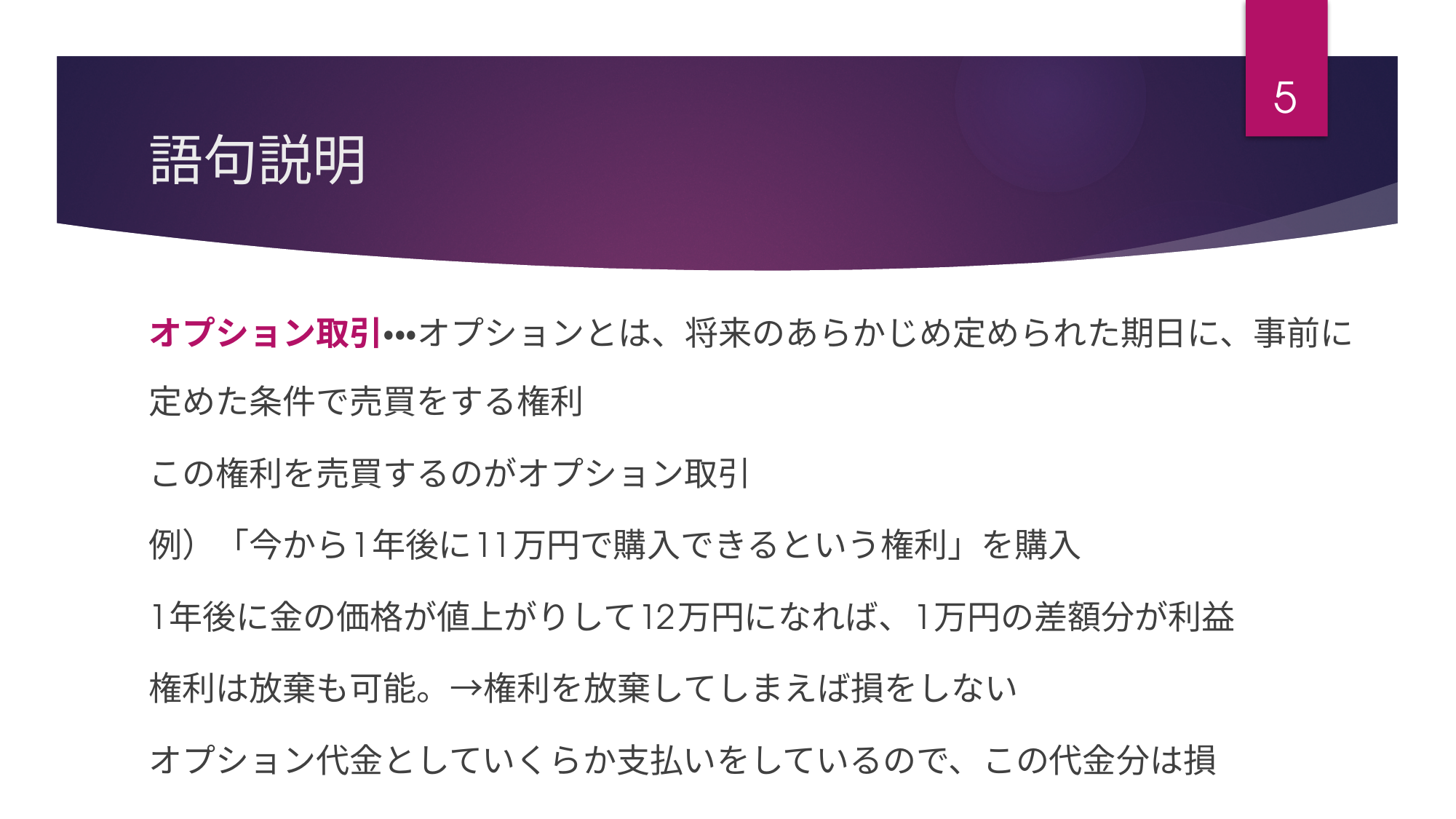

5
# 語句説明
オプション取引・・・オプションとは、将来のあらかじめ定められた期日に、事前に定めた条件で売買をする権利
この権利を売買するのがオプション取引
例）「今から1年後に11万円で購入できるという権利」を購入
1年後に金の価格が値上がりして12万円になれば、1万円の差額分が利益
権利は放棄も可能。→権利を放棄してしまえば損をしない
オプション代金としていくらか支払いをしているので、この代金分は損